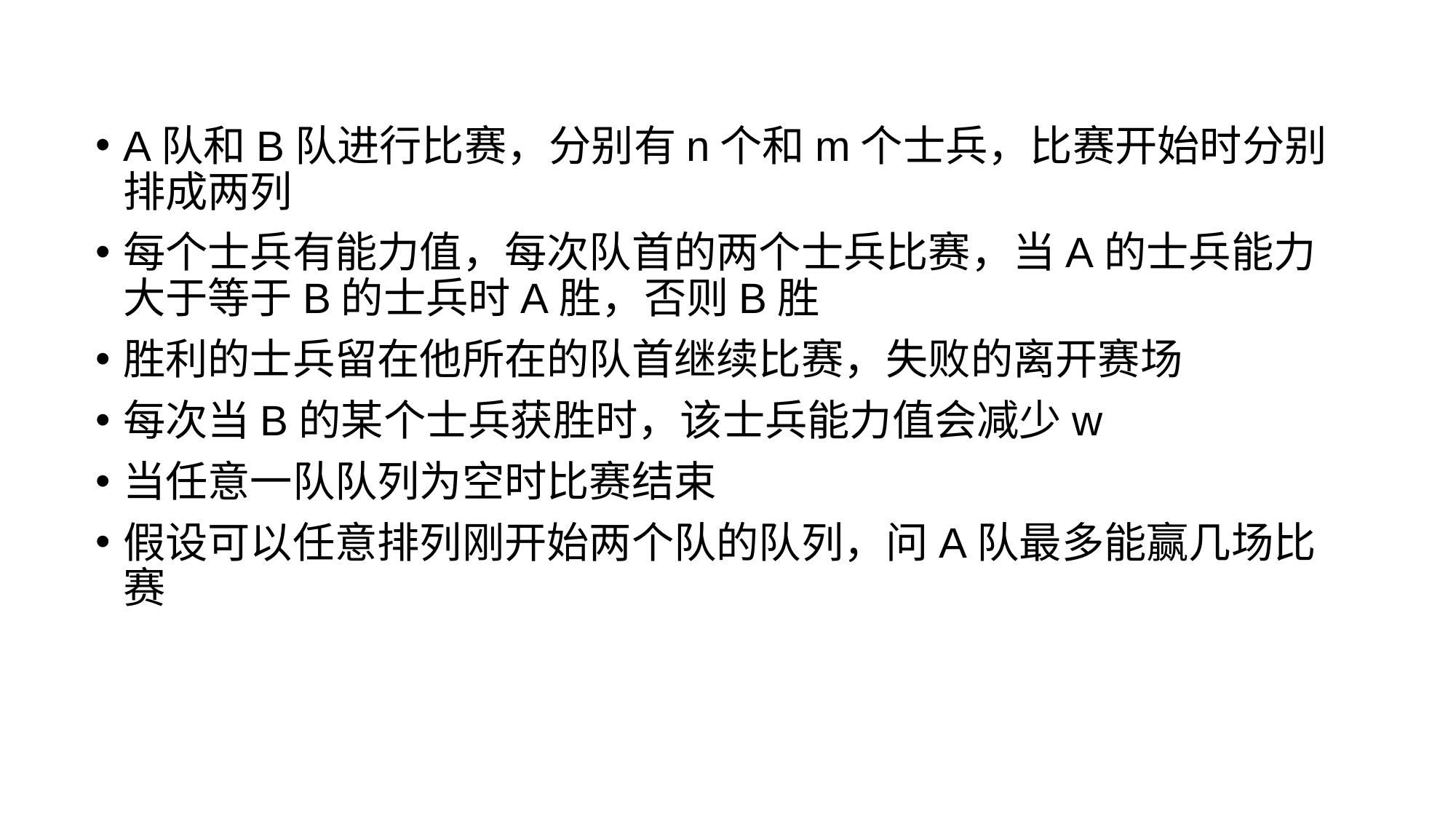

A队和B队进行比赛，分别有n个和m个士兵，比赛开始时分别排成两列
每个士兵有能力值，每次队首的两个士兵比赛，当A的士兵能力大于等于B的士兵时A胜，否则B胜
胜利的士兵留在他所在的队首继续比赛，失败的离开赛场
每次当B的某个士兵获胜时，该士兵能力值会减少w
当任意一队队列为空时比赛结束
假设可以任意排列刚开始两个队的队列，问A队最多能赢几场比赛